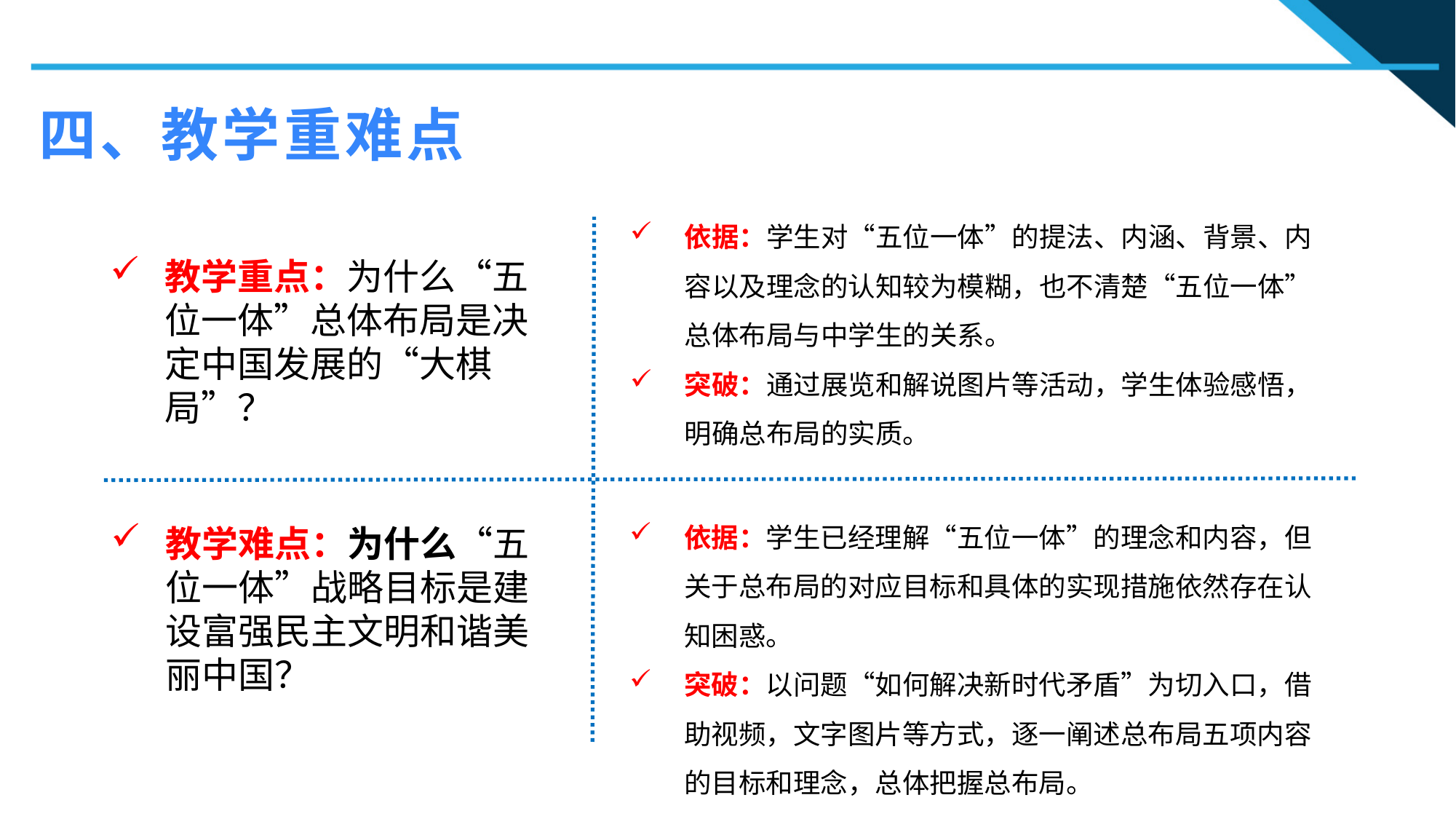

四、教学重难点
依据：学生对“五位一体”的提法、内涵、背景、内容以及理念的认知较为模糊，也不清楚“五位一体”总体布局与中学生的关系。
突破：通过展览和解说图片等活动，学生体验感悟，明确总布局的实质。

教学重点：为什么“五位一体”总体布局是决定中国发展的“大棋局”？

依据：学生已经理解“五位一体”的理念和内容，但关于总布局的对应目标和具体的实现措施依然存在认知困惑。
突破：以问题“如何解决新时代矛盾”为切入口，借助视频，文字图片等方式，逐一阐述总布局五项内容的目标和理念，总体把握总布局。
教学难点：为什么“五位一体”战略目标是建设富强民主文明和谐美丽中国？